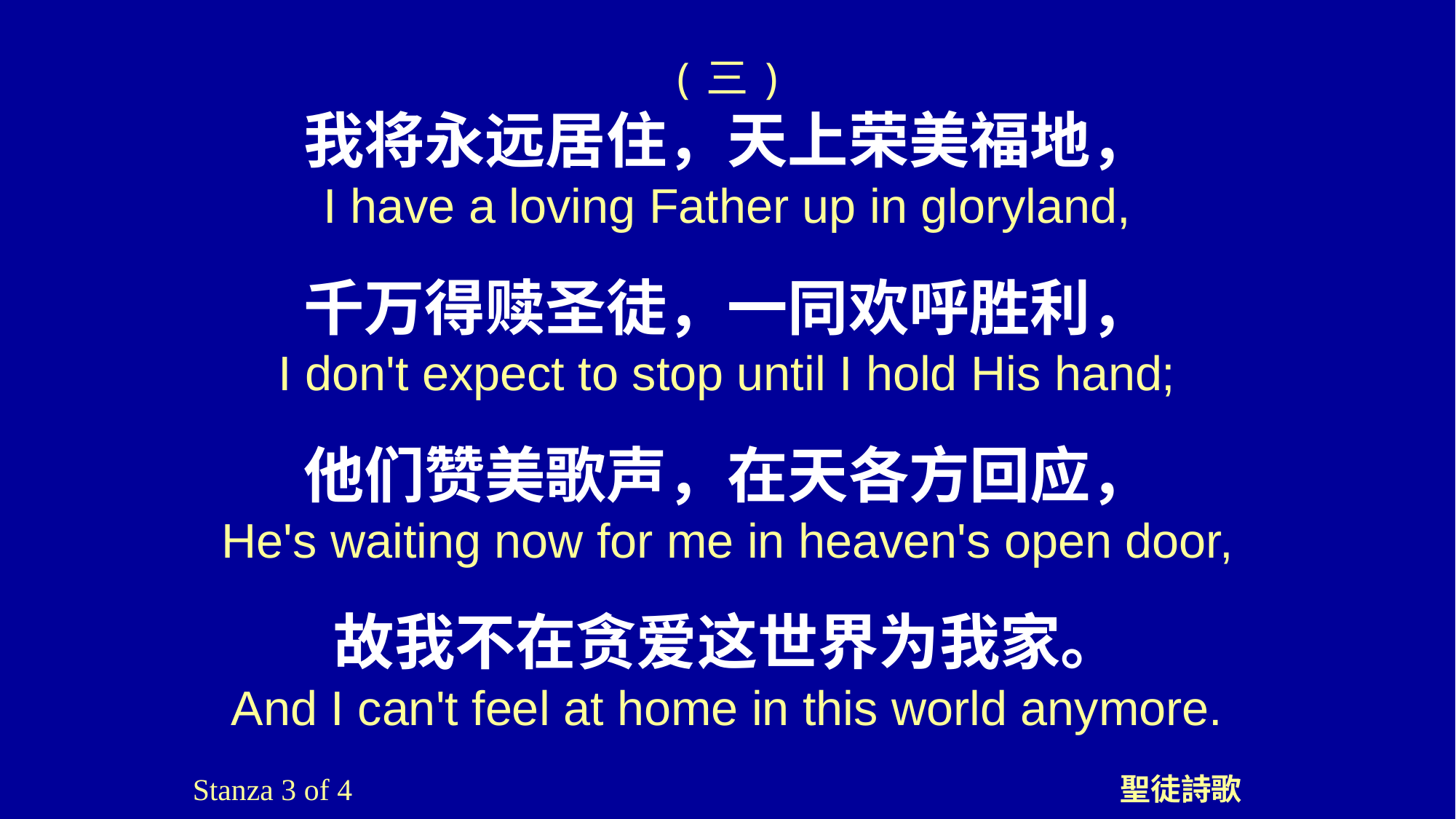

(三)
我将永远居住，天上荣美福地，
I have a loving Father up in gloryland,

千万得赎圣徒，一同欢呼胜利，
I don't expect to stop until I hold His hand;

他们赞美歌声，在天各方回应，
He's waiting now for me in heaven's open door,

故我不在贪爱这世界为我家。
And I can't feel at home in this world anymore.
Stanza 3 of 4
聖徒詩歌